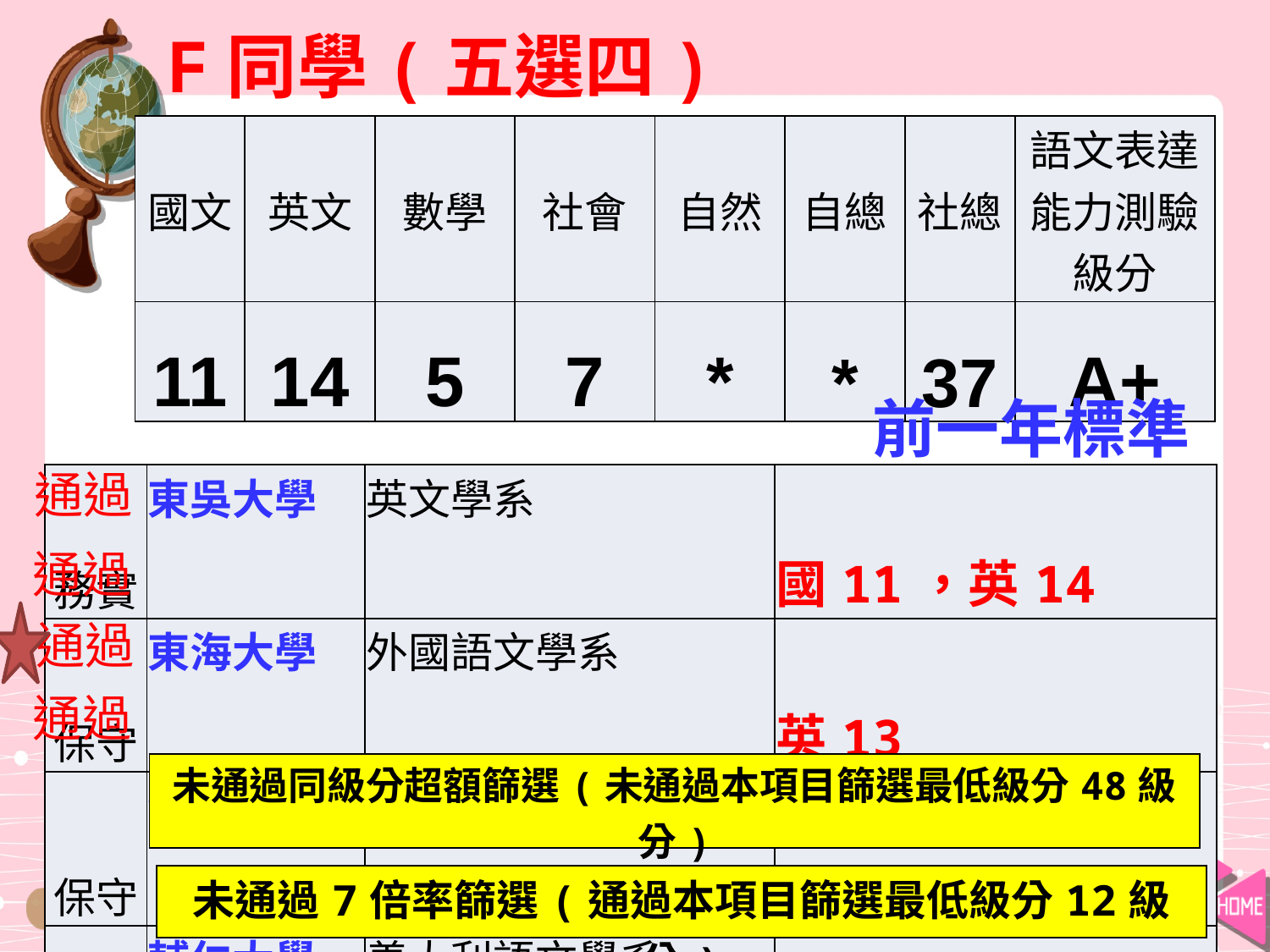

F同學(五選四)
| 國文 | 英文 | 數學 | 社會 | 自然 | 自總 | 社總 | 語文表達能力測驗級分 |
| --- | --- | --- | --- | --- | --- | --- | --- |
| 11 | 14 | 5 | 7 | \* | \* | 37 | A+ |
前一年標準
通過
| 務實 | 東吳大學 | 英文學系 | 國11，英14 |
| --- | --- | --- | --- |
| 保守 | 東海大學 | 外國語文學系 | 英13 |
| 保守 | 淡江大學 | 法國語文學系 | 國11，英12 |
| 務實 | 輔仁大學 | 義大利語文學系 | 國11，英13 |
| 務實 | 臺中教育大學 | 英語學系 | 英14 |
| 夢幻 | 嘉義大學 | 外國語言學系應用外語組 | 國12，英14 |
通過

通過
通過
| 未通過同級分超額篩選(未通過本項目篩選最低級分48級分) |
| --- |
| 未通過7倍率篩選(通過本項目篩選最低級分12級分) |
| --- |